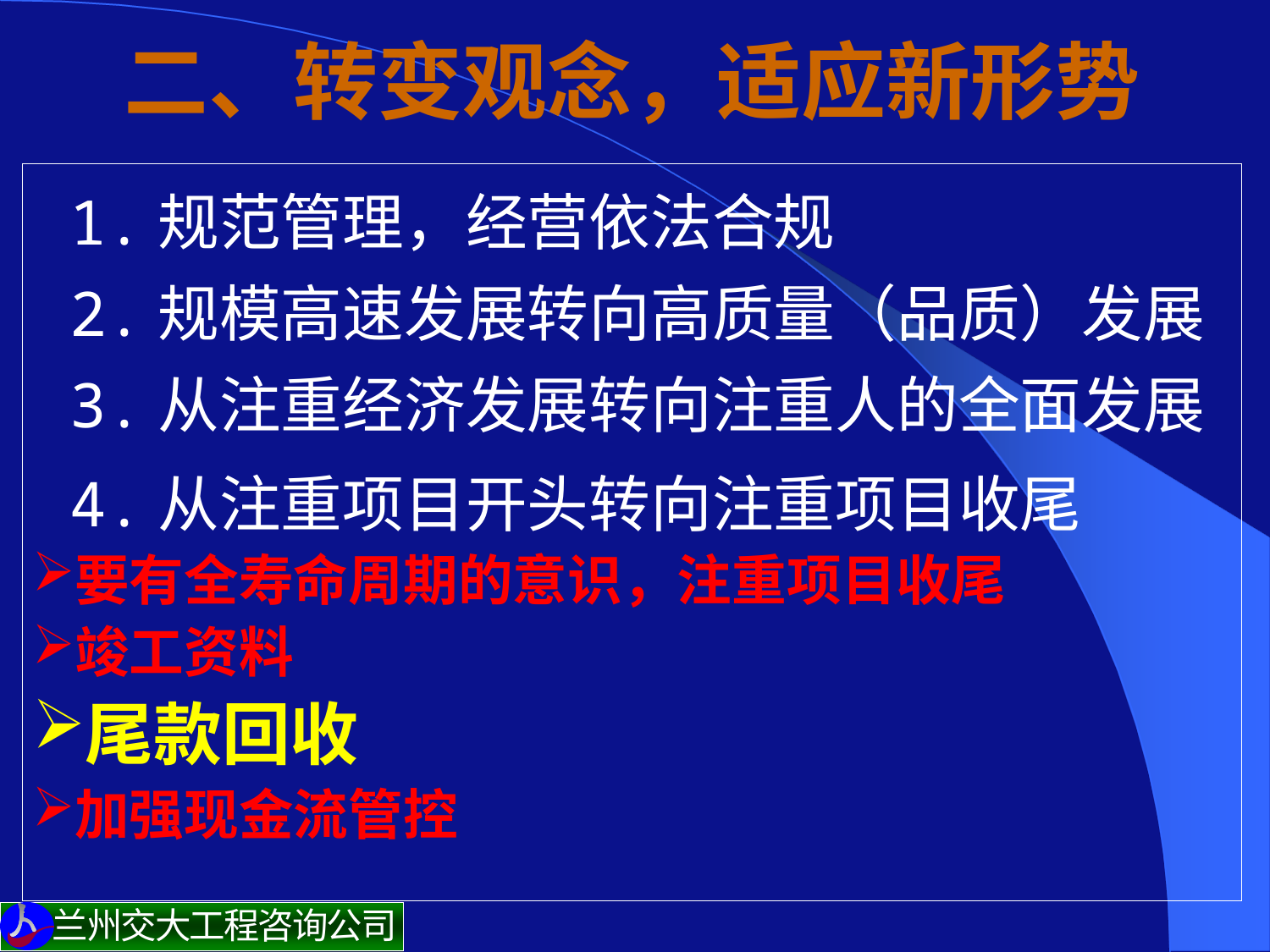

# 二、转变观念，适应新形势
 1.规范管理，经营依法合规
 2.规模高速发展转向高质量（品质）发展
 3.从注重经济发展转向注重人的全面发展
 4.从注重项目开头转向注重项目收尾
要有全寿命周期的意识，注重项目收尾
竣工资料
尾款回收
加强现金流管控